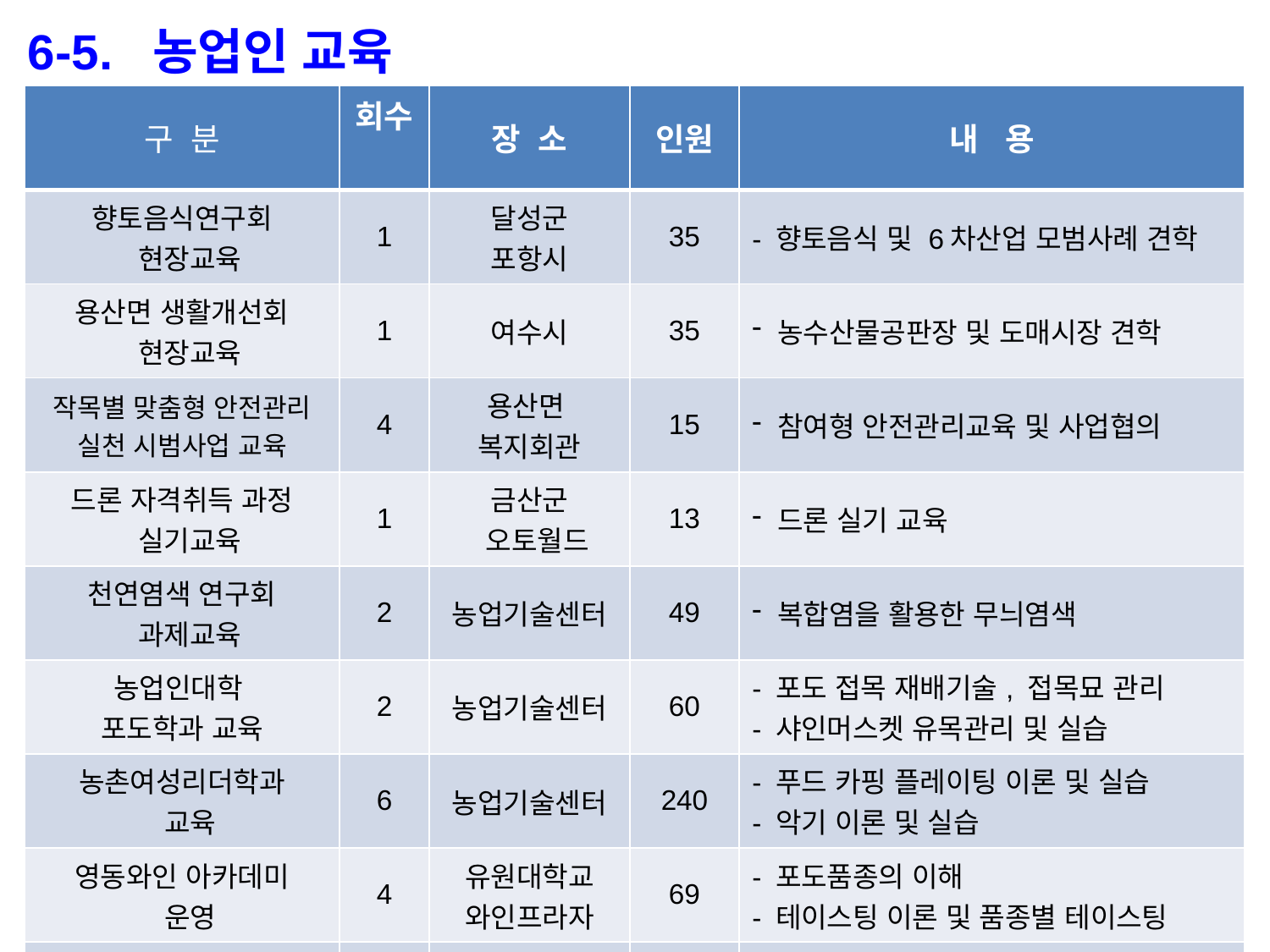

6-5.  농업인 교육

| 구 분 | 회수 | 장 소 | 인원 | 내 용 |
| --- | --- | --- | --- | --- |
| 향토음식연구회 현장교육 | 1 | 달성군 포항시 | 35 | - 향토음식 및 6차산업 모범사례 견학 |
| 용산면 생활개선회 현장교육 | 1 | 여수시 | 35 | 농수산물공판장 및 도매시장 견학 |
| 작목별 맞춤형 안전관리 실천 시범사업 교육 | 4 | 용산면 복지회관 | 15 | 참여형 안전관리교육 및 사업협의 |
| 드론 자격취득 과정 실기교육 | 1 | 금산군 오토월드 | 13 | 드론 실기 교육 |
| 천연염색 연구회 과제교육 | 2 | 농업기술센터 | 49 | 복합염을 활용한 무늬염색 |
| 농업인대학 포도학과 교육 | 2 | 농업기술센터 | 60 | - 포도 접목 재배기술, 접목묘 관리 - 샤인머스켓 유목관리 및 실습 |
| 농촌여성리더학과 교육 | 6 | 농업기술센터 | 240 | - 푸드 카핑 플레이팅 이론 및 실습 - 악기 이론 및 실습 |
| 영동와인 아카데미 운영 | 4 | 유원대학교 와인프라자 | 69 | - 포도품종의 이해 - 테이스팅 이론 및 품종별 테이스팅 |
| 영동군복숭아연구회 재배기술교육 | 1 | 농업기술센터 | 50 | - 고품질 복숭아 재배기술 교육 - PLS 교육 |
| 계 | 22회 |  | 566명 |  |